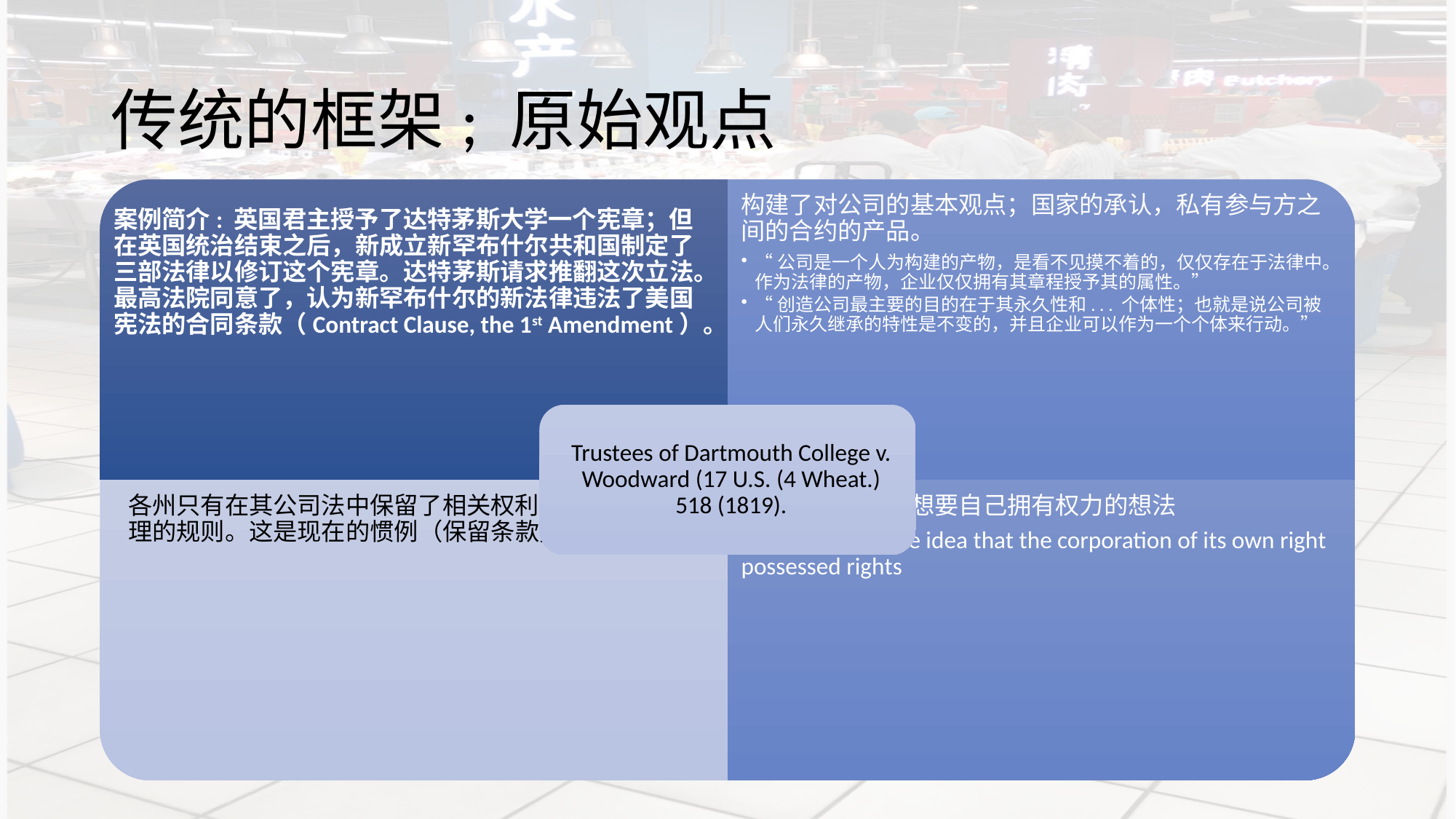

# 传统的框架; 原始观点
案例简介: 英国君主授予了达特茅斯大学一个宪章；但在英国统治结束之后，新成立新罕布什尔共和国制定了三部法律以修订这个宪章。达特茅斯请求推翻这次立法。最高法院同意了，认为新罕布什尔的新法律违法了美国宪法的合同条款（Contract Clause, the 1st Amendment）。
构建了对公司的基本观点；国家的承认，私有参与方之间的合约的产品。
“公司是一个人为构建的产物，是看不见摸不着的，仅仅存在于法律中。作为法律的产物，企业仅仅拥有其章程授予其的属性。”
“创造公司最主要的目的在于其永久性和. . . 个体性；也就是说公司被人们永久继承的特性是不变的，并且企业可以作为一个个体来行动。”
各州只有在其公司法中保留了相关权利才能修订公司治理的规则。这是现在的惯例（保留条款）
法庭驳回了公司想要自己拥有权力的想法
Court rejected the idea that the corporation of its own right possessed rights
Trustees of Dartmouth College v. Woodward (17 U.S. (4 Wheat.) 518 (1819).